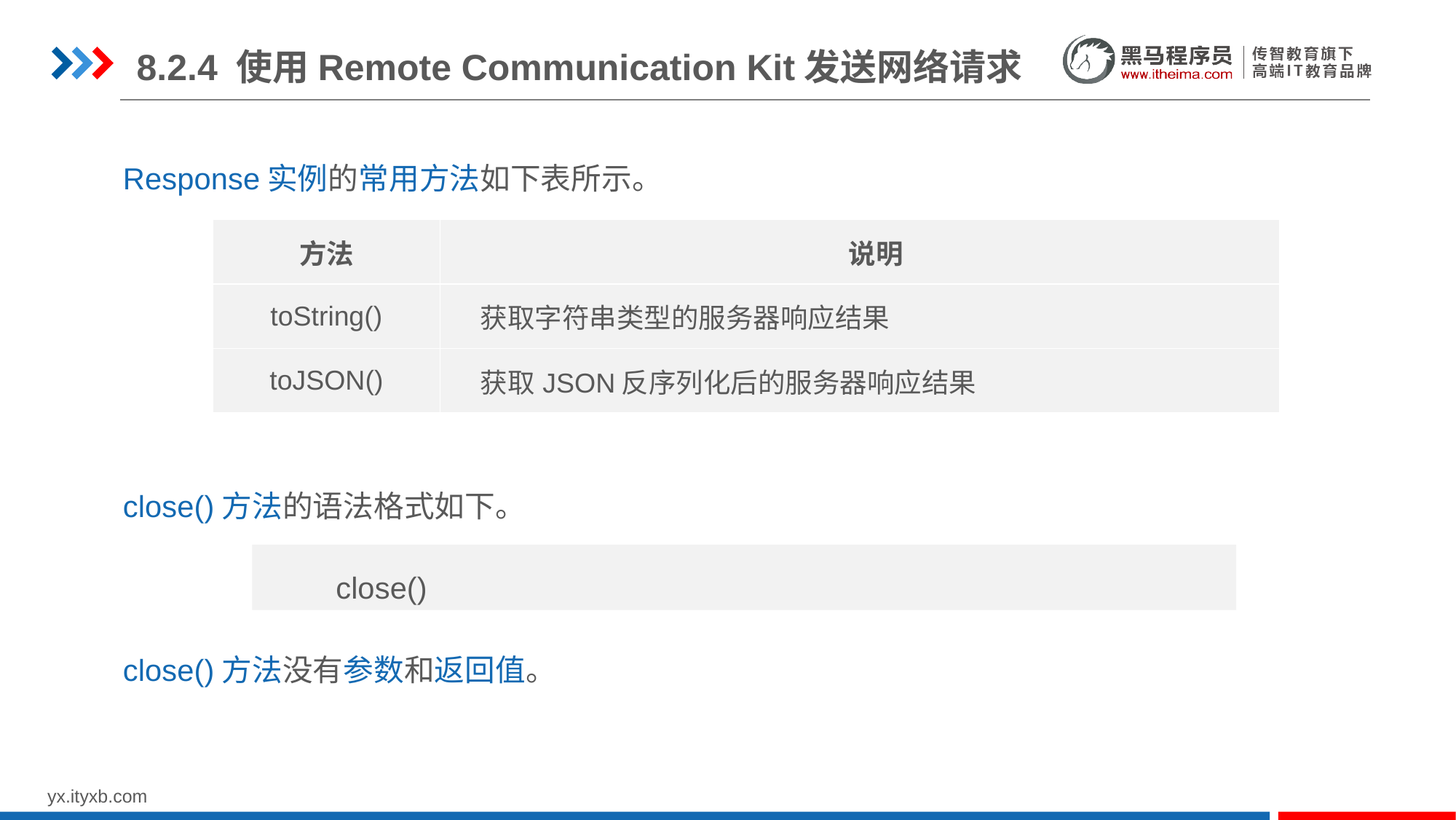

8.2.4 使用Remote Communication Kit发送网络请求
Response实例的常用方法如下表所示。

close()方法的语法格式如下。

close()方法没有参数和返回值。
| 方法 | 说明 |
| --- | --- |
| toString() | 获取字符串类型的服务器响应结果 |
| toJSON() | 获取JSON反序列化后的服务器响应结果 |
close()